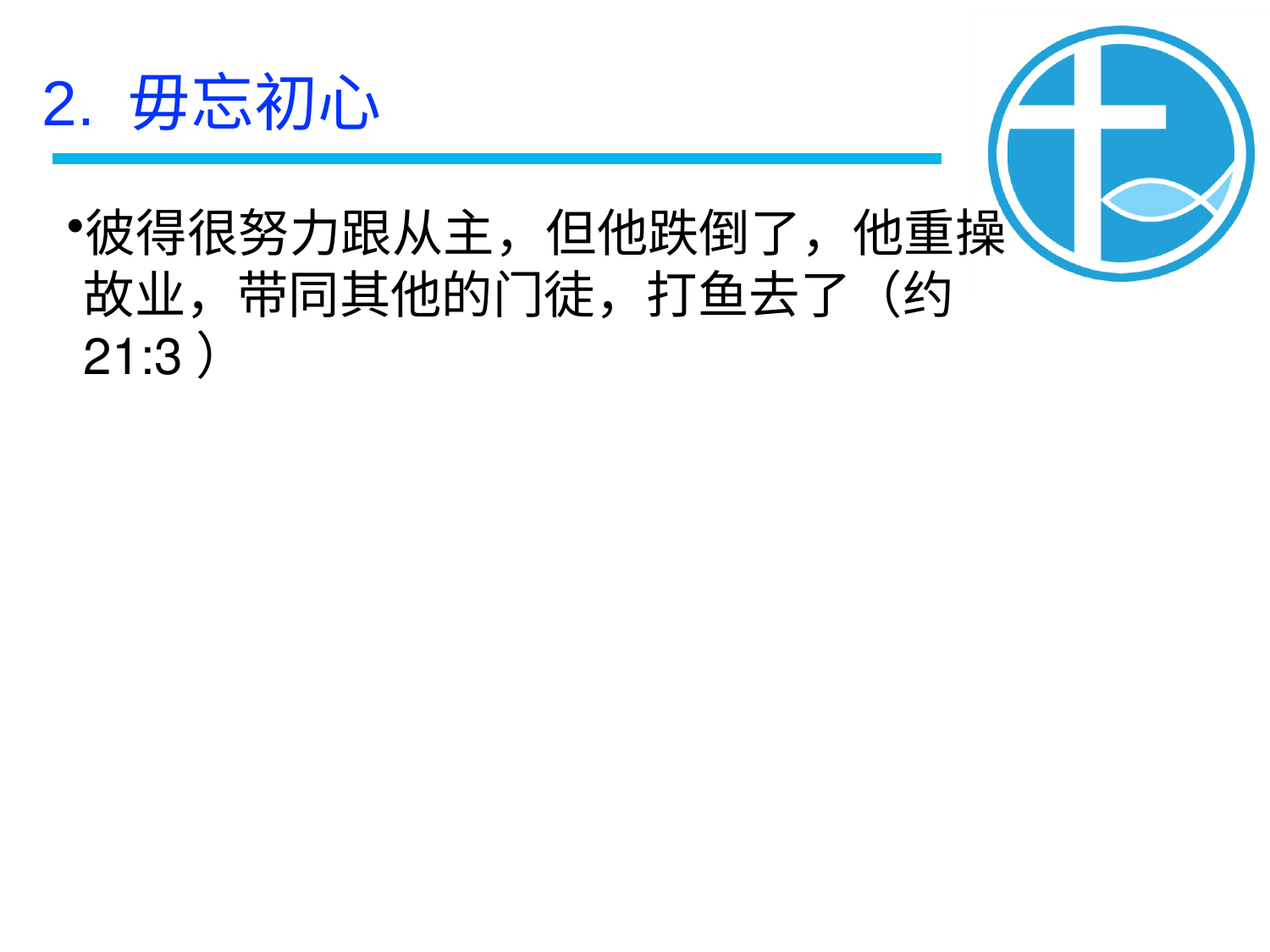

2. 毋忘初心
彼得很努力跟从主，但他跌倒了，他重操故业，带同其他的门徒，打鱼去了（约21:3）